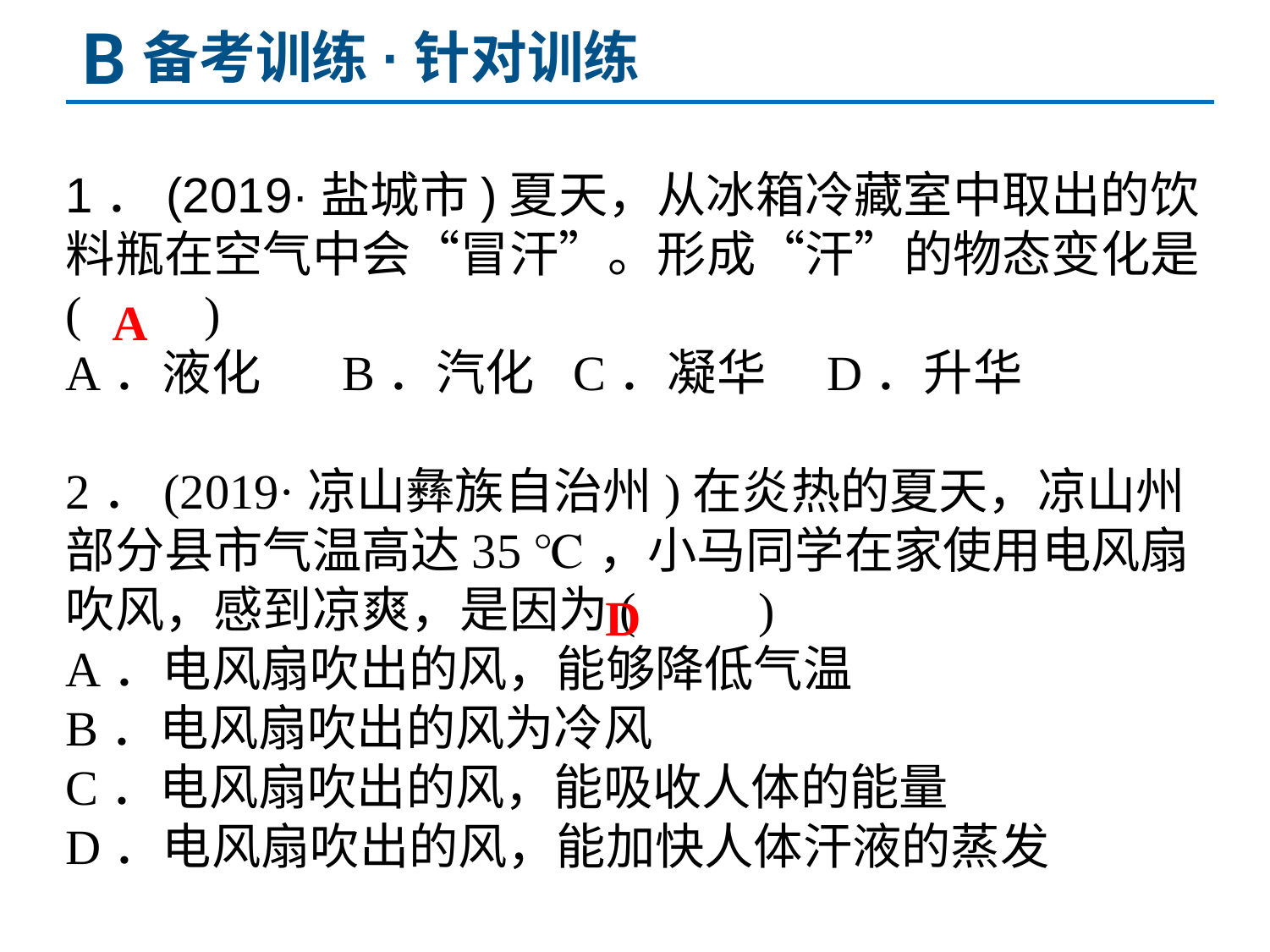

B
备考训练·针对训练
1．(2019·盐城市)夏天，从冰箱冷藏室中取出的饮料瓶在空气中会“冒汗”。形成“汗”的物态变化是(　　)
A．液化 	 B．汽化  	C．凝华  	D．升华

2．(2019·凉山彝族自治州)在炎热的夏天，凉山州部分县市气温高达35 ℃，小马同学在家使用电风扇吹风，感到凉爽，是因为(　　)
A．电风扇吹出的风，能够降低气温
B．电风扇吹出的风为冷风
C．电风扇吹出的风，能吸收人体的能量
D．电风扇吹出的风，能加快人体汗液的蒸发

A
D